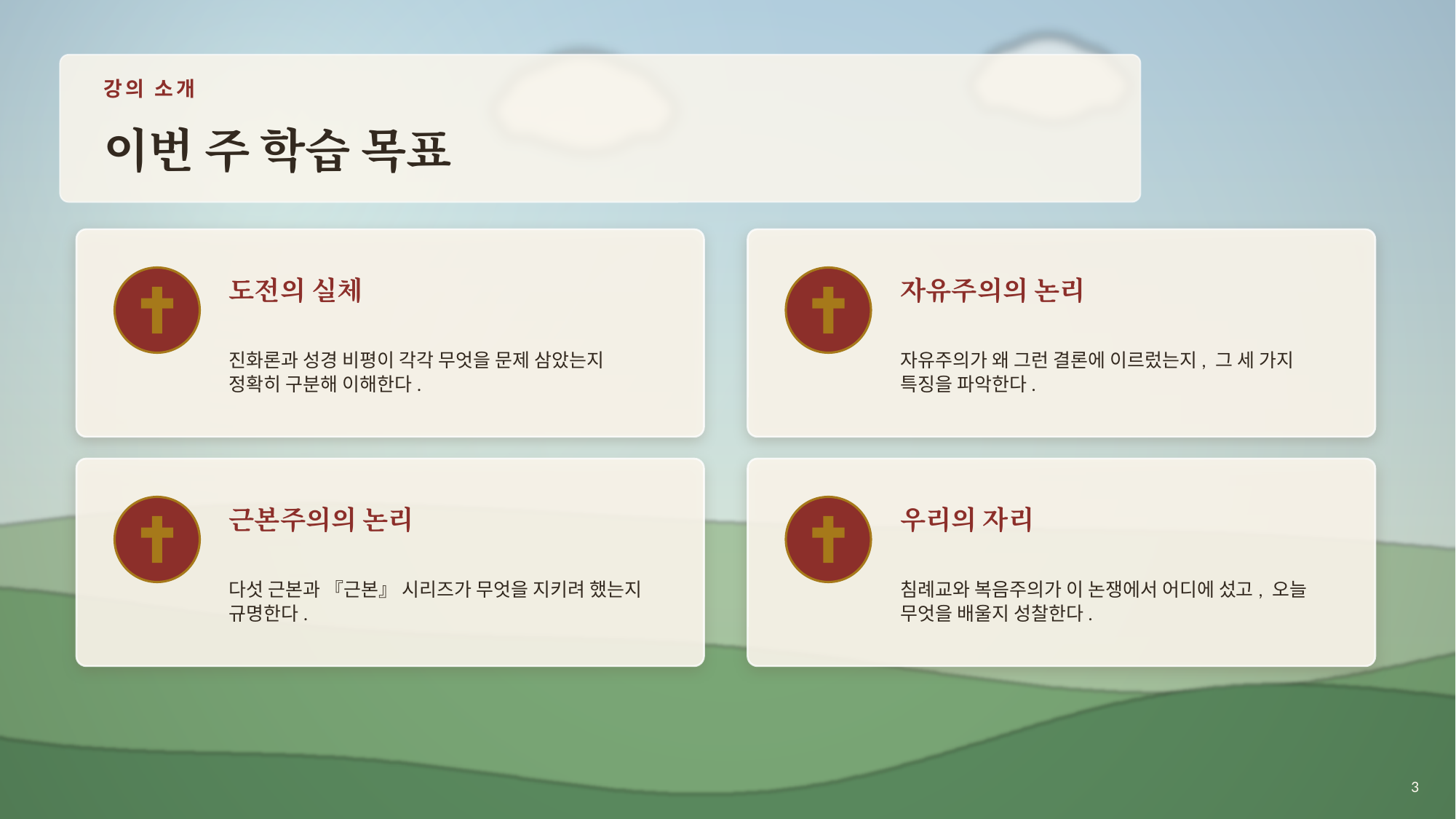

강의 소개
이번 주 학습 목표

도전의 실체
자유주의의 논리

진화론과 성경 비평이 각각 무엇을 문제 삼았는지 정확히 구분해 이해한다.
자유주의가 왜 그런 결론에 이르렀는지, 그 세 가지 특징을 파악한다.

근본주의의 논리
우리의 자리

다섯 근본과 『근본』 시리즈가 무엇을 지키려 했는지 규명한다.
침례교와 복음주의가 이 논쟁에서 어디에 섰고, 오늘 무엇을 배울지 성찰한다.
3